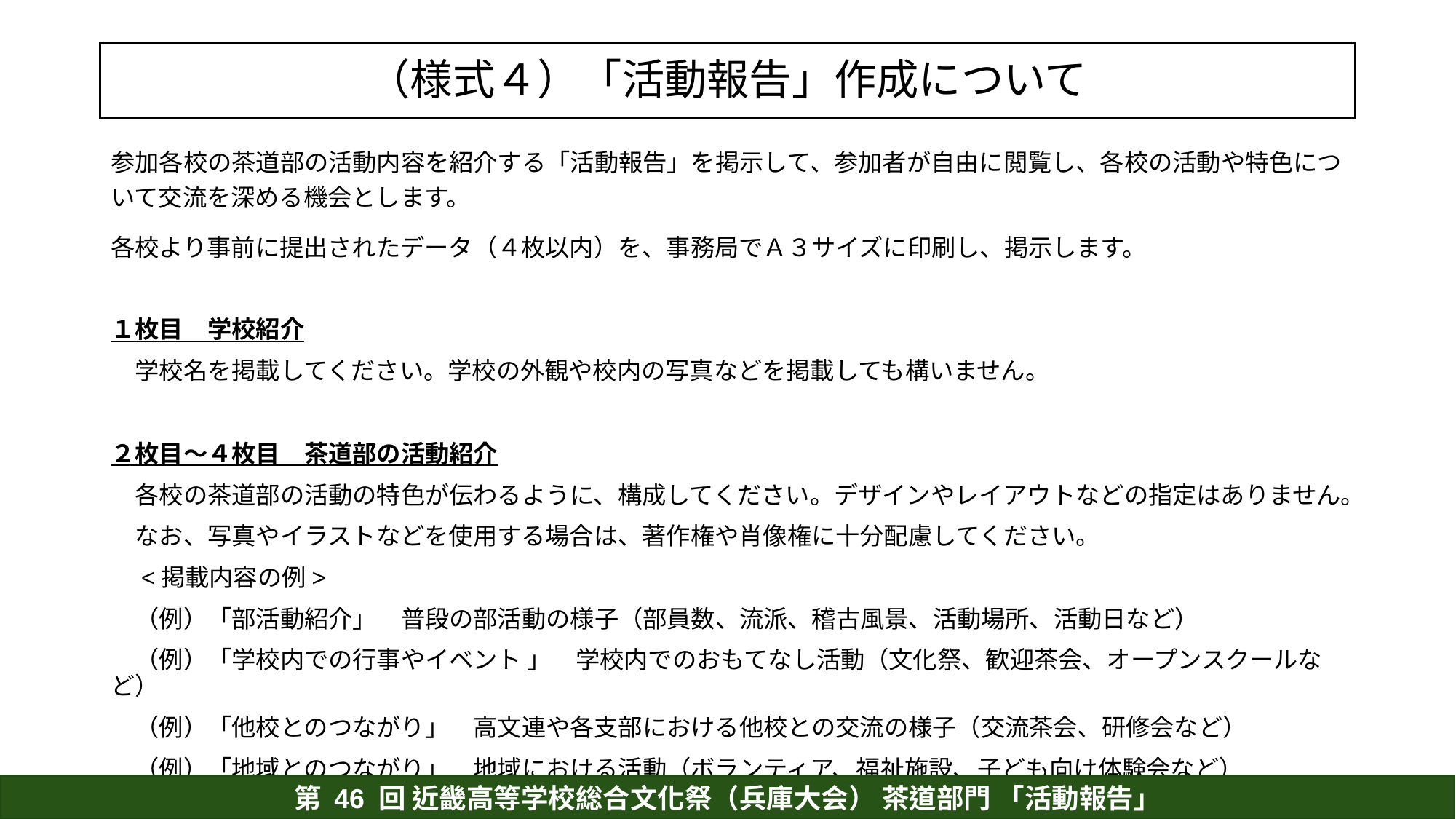

# （様式４）「活動報告」作成について
参加各校の茶道部の活動内容を紹介する「活動報告」を掲示して、参加者が自由に閲覧し、各校の活動や特色について交流を深める機会とします。
各校より事前に提出されたデータ（４枚以内）を、事務局でＡ３サイズに印刷し、掲示します。

１枚目　学校紹介
　学校名を掲載してください。学校の外観や校内の写真などを掲載しても構いません。

２枚目～４枚目　茶道部の活動紹介
　各校の茶道部の活動の特色が伝わるように、構成してください。デザインやレイアウトなどの指定はありません。
　なお、写真やイラストなどを使用する場合は、著作権や肖像権に十分配慮してください。
　<掲載内容の例>
　（例）「部活動紹介」　普段の部活動の様子（部員数、流派、稽古風景、活動場所、活動日など）
　（例）「学校内での行事やイベント 」　学校内でのおもてなし活動（文化祭、歓迎茶会、オープンスクールなど）
　（例）「他校とのつながり」　高文連や各支部における他校との交流の様子（交流茶会、研修会など）
　（例）「地域とのつながり」　地域における活動（ボランティア、福祉施設、子ども向け体験会など）
第 46 回 近畿高等学校総合文化祭（兵庫大会） 茶道部門 「活動報告」